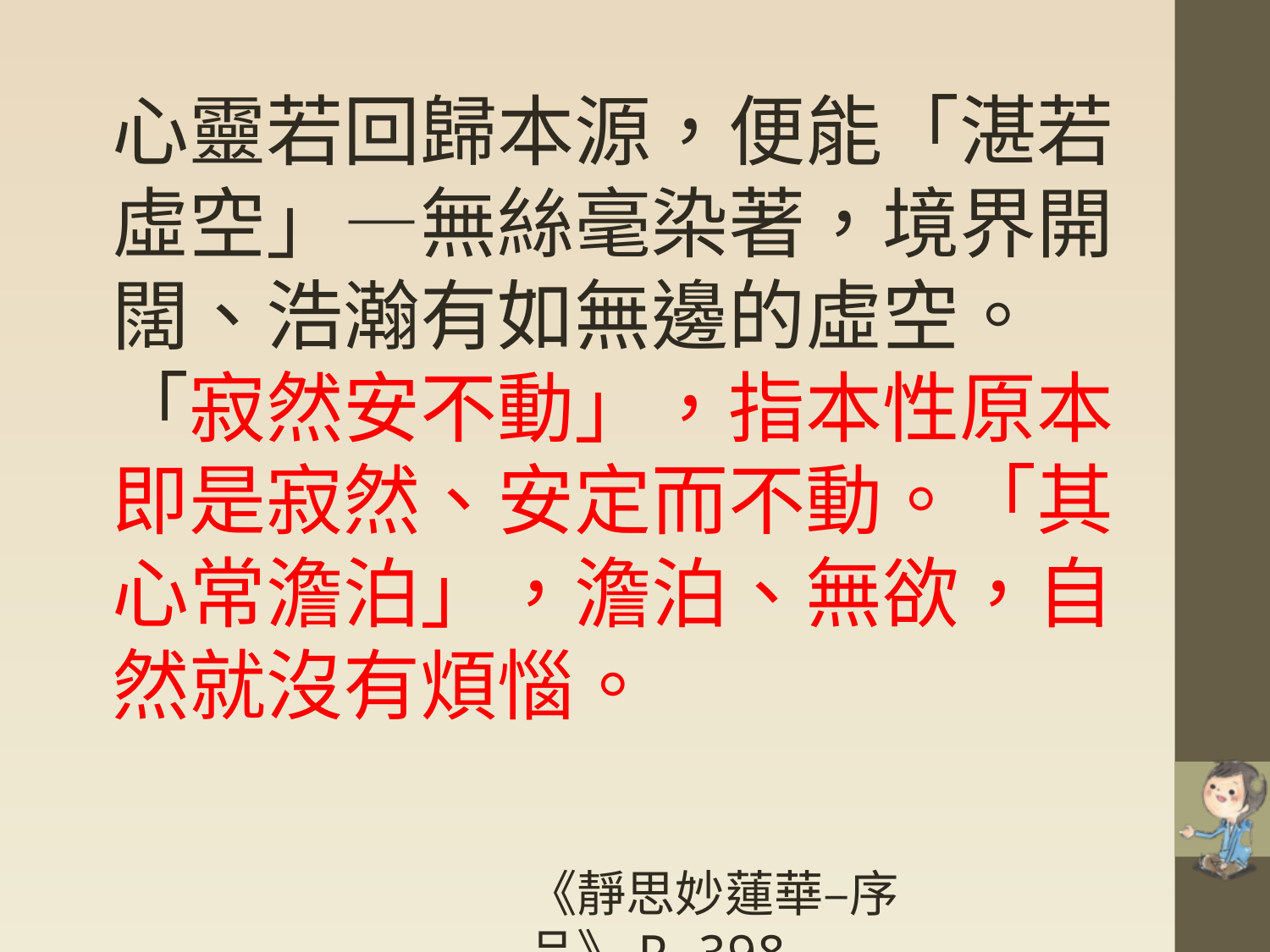

心靈若回歸本源，便能「湛若虛空」—無絲毫染著，境界開闊、浩瀚有如無邊的虛空。「寂然安不動」，指本性原本即是寂然、安定而不動。「其心常澹泊」，澹泊、無欲，自然就沒有煩惱。
《靜思妙蓮華–序品》P.398